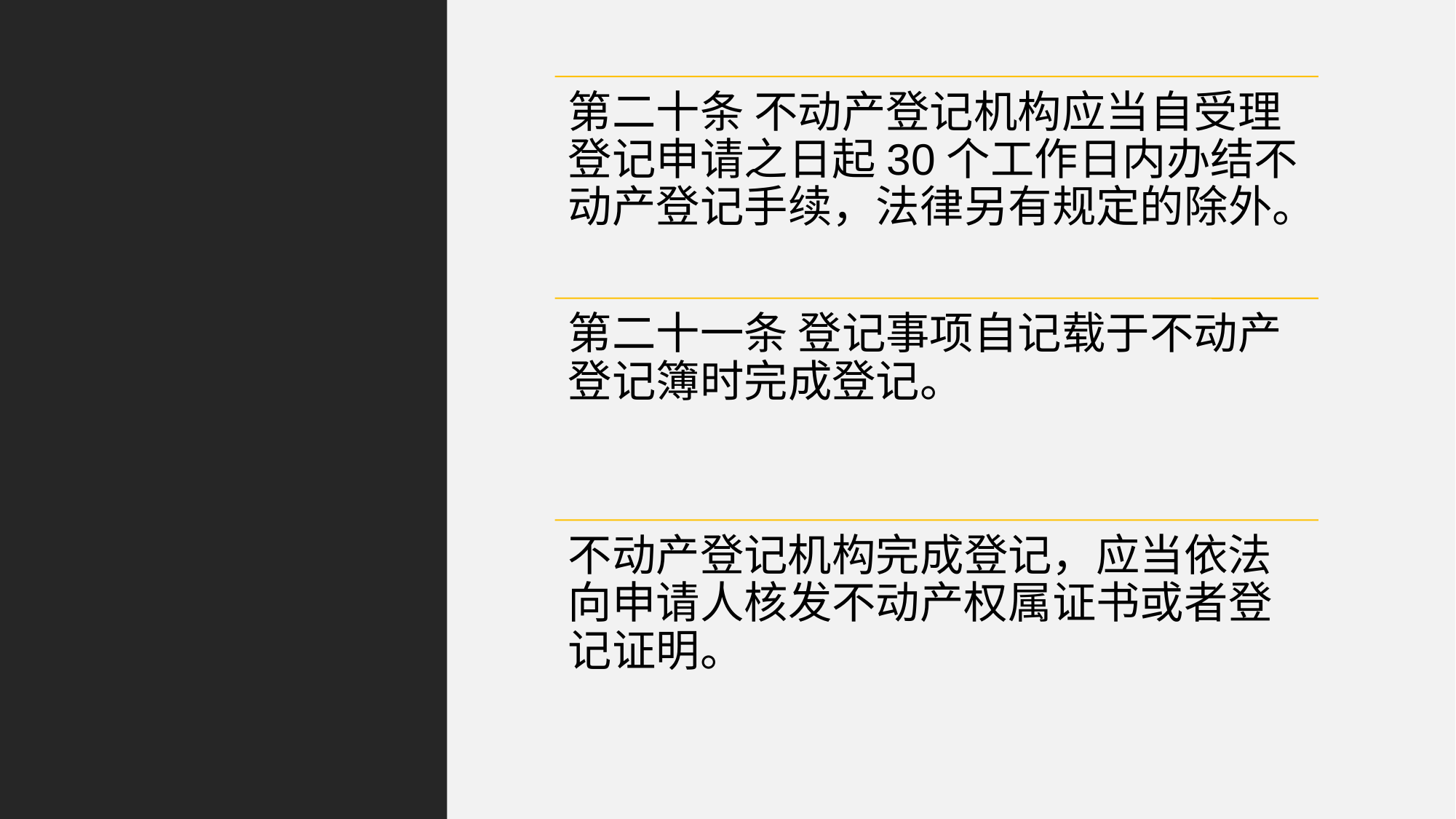

第二十条 不动产登记机构应当自受理登记申请之日起30个工作日内办结不动产登记手续，法律另有规定的除外。
第二十一条 登记事项自记载于不动产登记簿时完成登记。
不动产登记机构完成登记，应当依法向申请人核发不动产权属证书或者登记证明。